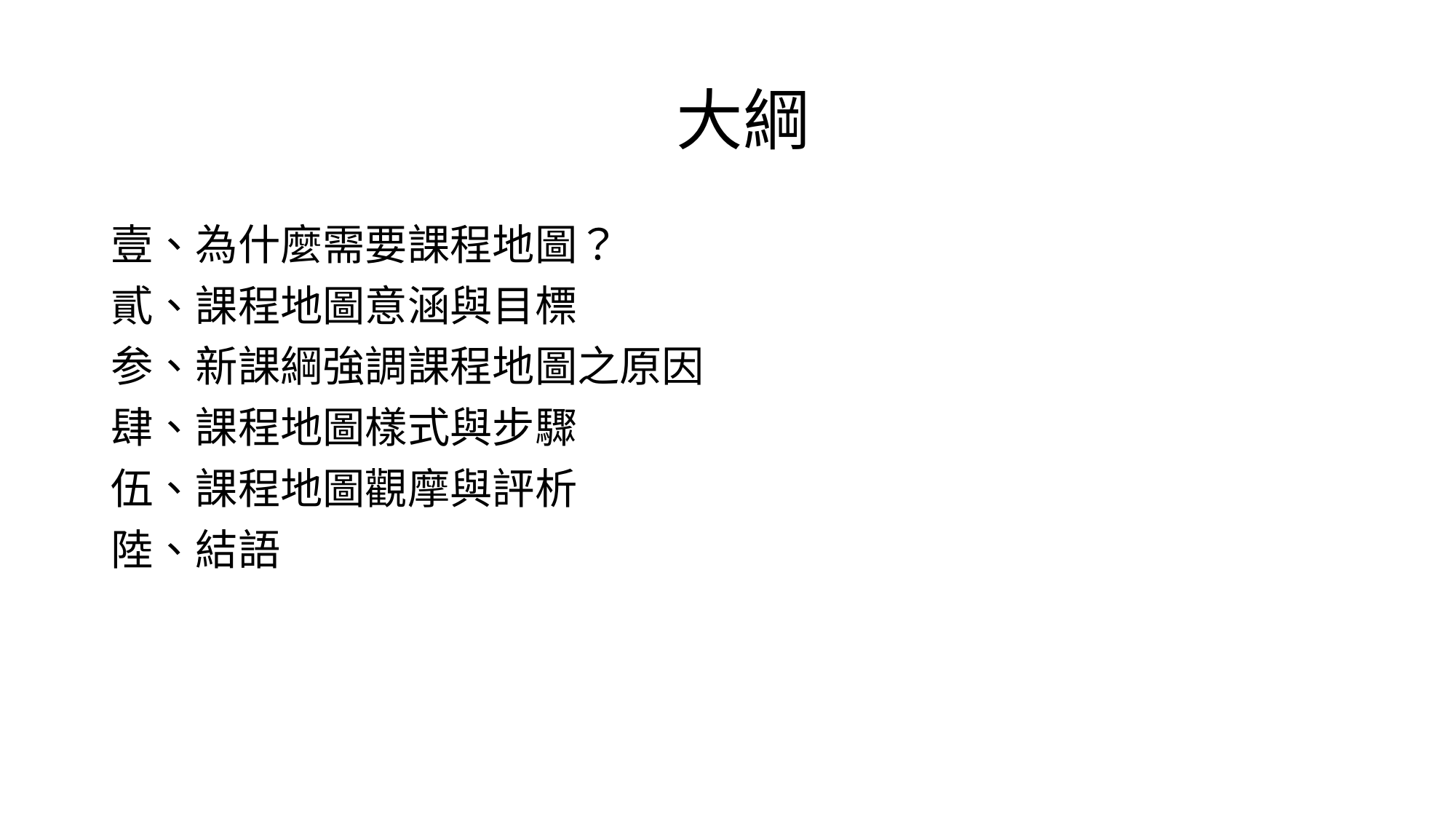

# 大綱
壹、為什麼需要課程地圖？
貳、課程地圖意涵與目標
参、新課綱強調課程地圖之原因
肆、課程地圖樣式與步驟
伍、課程地圖觀摩與評析
陸、結語